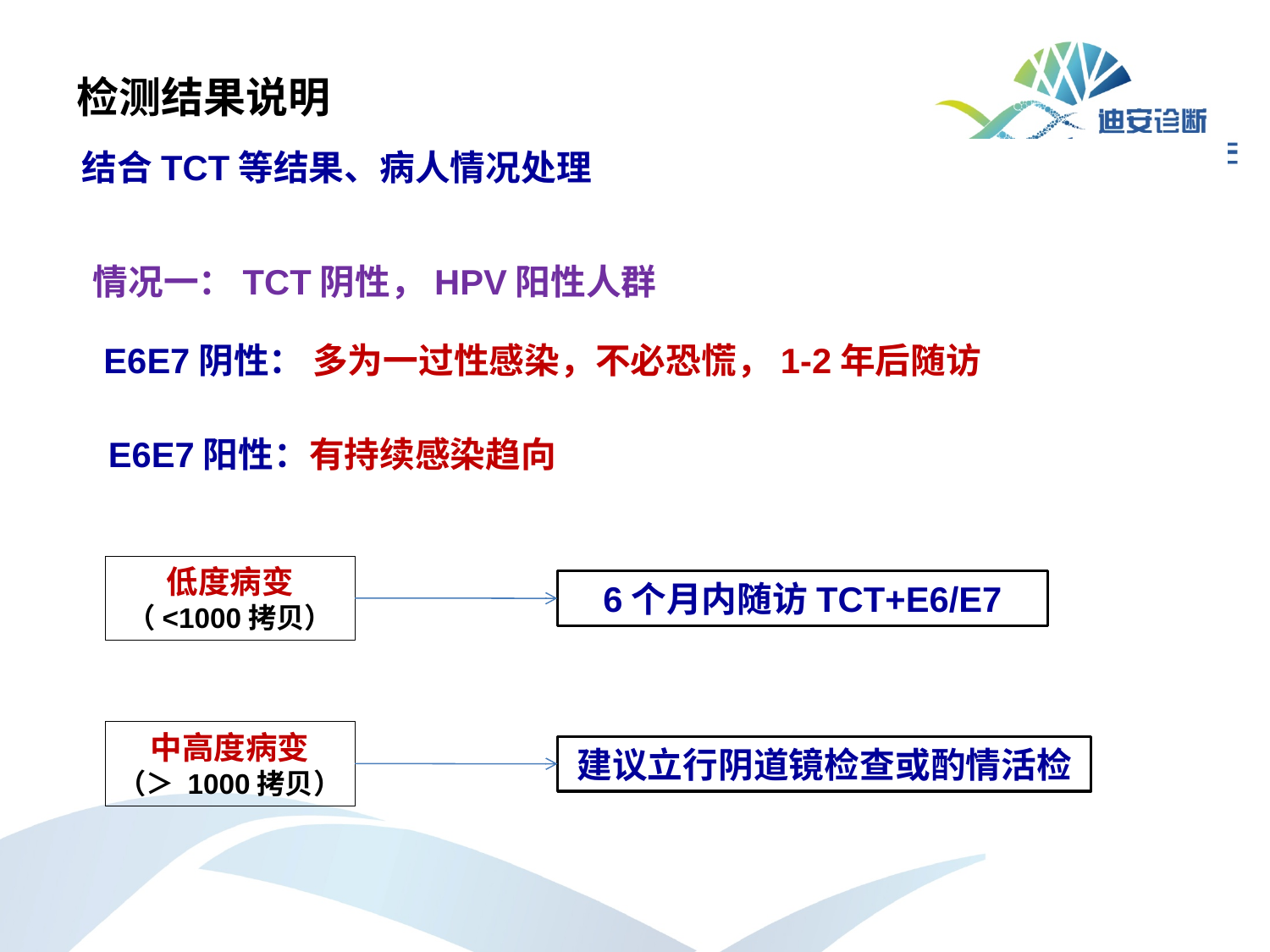

# 检测结果说明
结合TCT等结果、病人情况处理
情况一：TCT阴性，HPV阳性人群
E6E7阴性： 多为一过性感染，不必恐慌，1-2年后随访
E6E7阳性：有持续感染趋向
低度病变（<1000拷贝）
6个月内随访TCT+E6/E7
中高度病变
（＞ 1000拷贝）
建议立行阴道镜检查或酌情活检